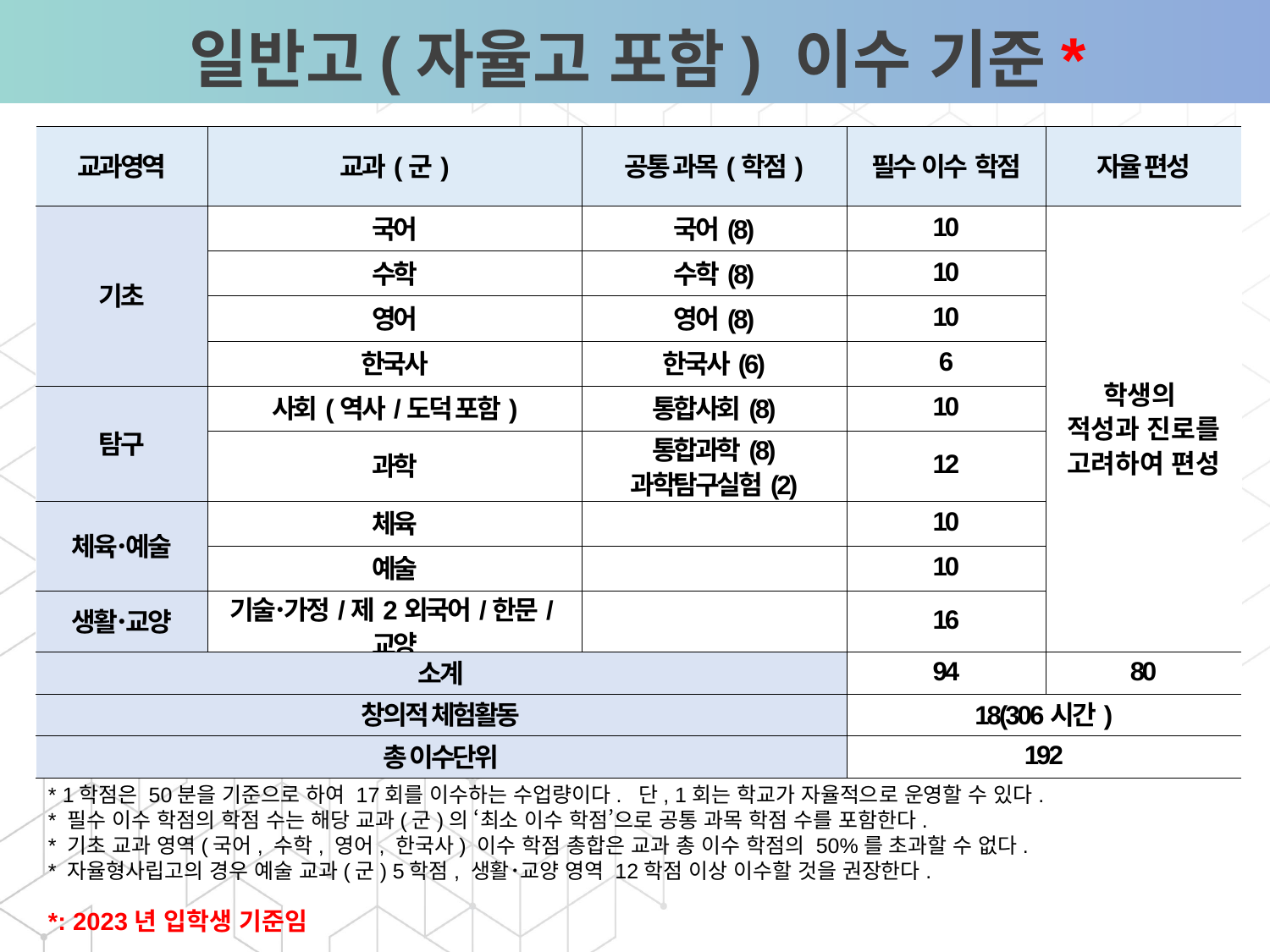

일반고(자율고 포함) 이수 기준*
| 교과영역 | 교과(군) | 공통 과목(학점) | 필수 이수 학점 | 자율 편성 |
| --- | --- | --- | --- | --- |
| 기초 | 국어 | 국어(8) | 10 | 학생의 적성과 진로를 고려하여 편성 |
|  | 수학 | 수학(8) | 10 |  |
|  | 영어 | 영어(8) | 10 |  |
|  | 한국사 | 한국사(6) | 6 |  |
| 탐구 | 사회(역사/도덕 포함) | 통합사회(8) | 10 |  |
|  | 과학 | 통합과학(8) 과학탐구실험(2) | 12 |  |
| 체육･예술 | 체육 |  | 10 |  |
|  | 예술 |  | 10 |  |
| 생활･교양 | 기술･가정/제2외국어/한문/교양 |  | 16 |  |
| 소계 |  |  | 94 | 80 |
| 창의적 체험활동 |  |  | 18(306시간) |  |
| 총 이수단위 |  |  | 192 |  |
영업활동의 부재
* 1학점은 50분을 기준으로 하여 17회를 이수하는 수업량이다.  단, 1회는 학교가 자율적으로 운영할 수 있다.
* 필수 이수 학점의 학점 수는 해당 교과(군)의 ‘최소 이수 학점’으로 공통 과목 학점 수를 포함한다.
* 기초 교과 영역(국어, 수학, 영어, 한국사) 이수 학점 총합은 교과 총 이수 학점의 50%를 초과할 수 없다.
* 자율형사립고의 경우 예술 교과(군) 5학점, 생활･교양 영역 12학점 이상 이수할 것을 권장한다.

*: 2023년 입학생 기준임